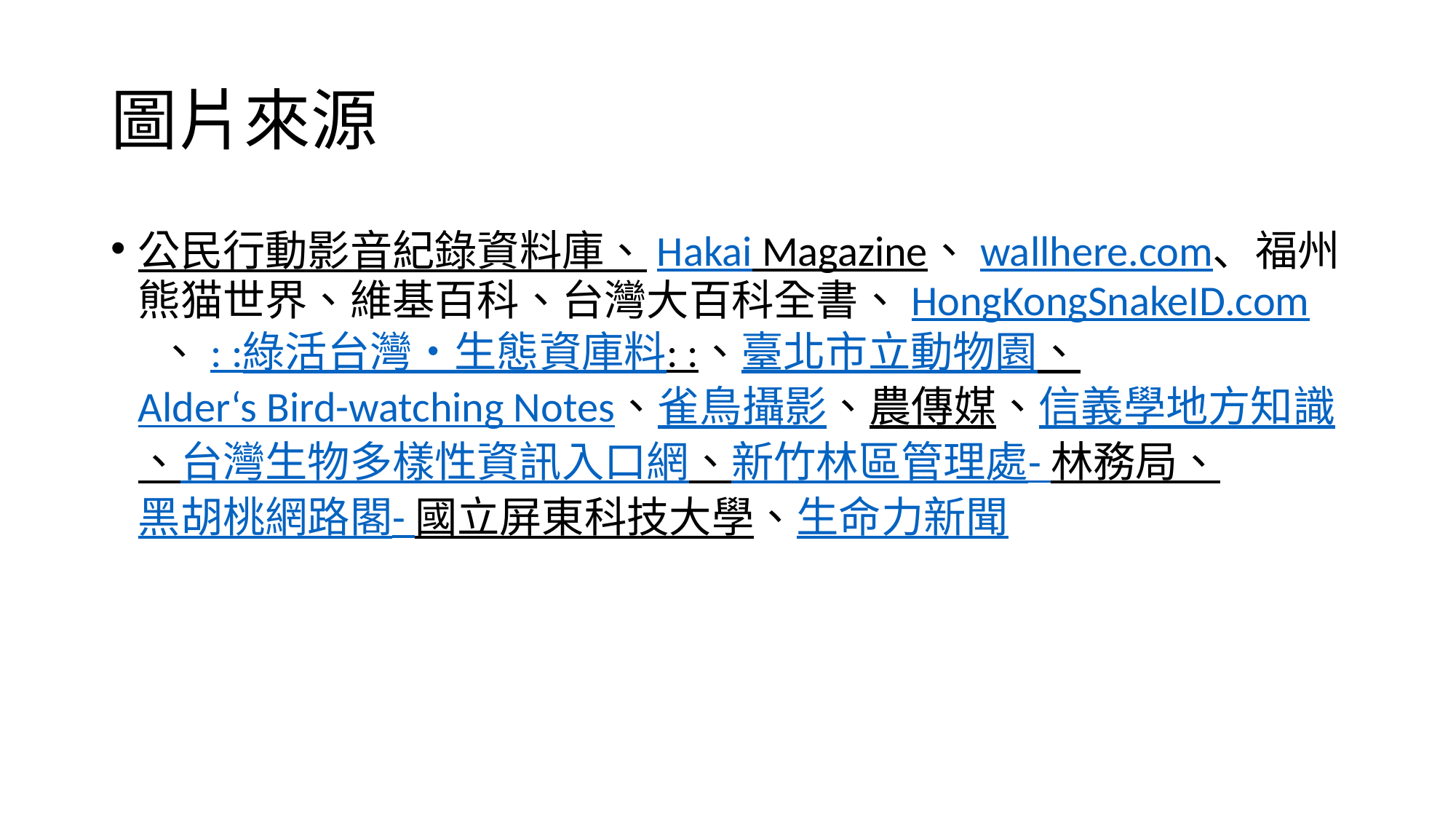

# 圖片來源
公民行動影音紀錄資料庫、Hakai Magazine、wallhere.com、福州熊猫世界、維基百科、台灣大百科全書、HongKongSnakeID.com 、: :綠活台灣‧生態資庫料: :、臺北市立動物園、Alder‘s Bird-watching Notes、雀鳥攝影、農傳媒、信義學地方知識、台灣生物多樣性資訊入口網、新竹林區管理處- 林務局、黑胡桃網路閣- 國立屏東科技大學、生命力新聞